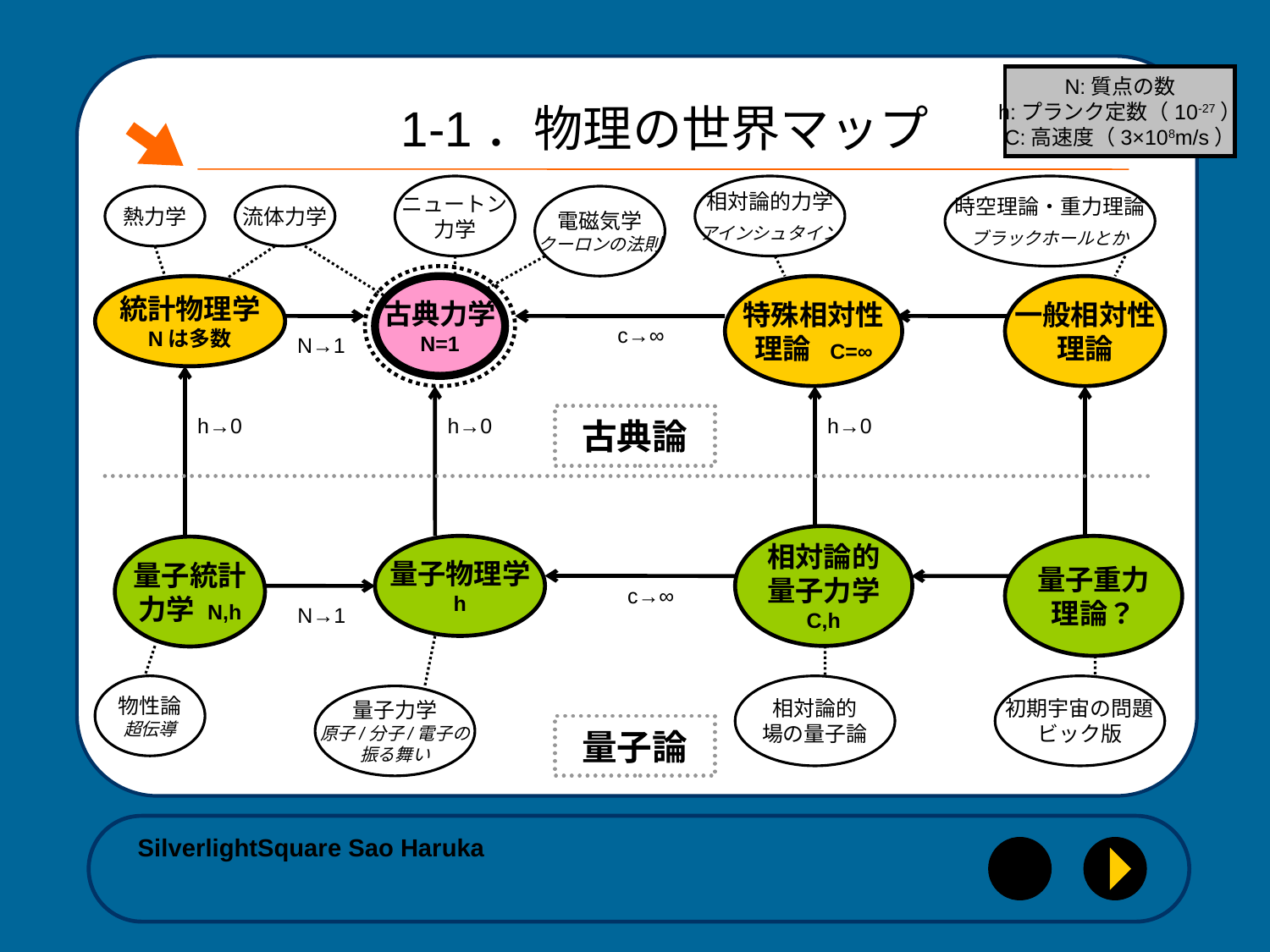

N:質点の数
h:プランク定数（10-27）
C:高速度（3×108m/s）
# 1-1．物理の世界マップ
ニュートン
力学
相対論的力学
アインシュタイン
時空理論・重力理論
ブラックホールとか
熱力学
流体力学
電磁気学
クーロンの法則

統計物理学
Nは多数
古典力学
N=1
特殊相対性
理論  C=∞
一般相対性
理論

c→∞

N→1

h→0
h→0
古典論
h→0

相対論的
量子力学
C,h
量子物理学
h
量子重力
理論？
量子統計
力学 N,h

c→∞

N→1

物性論
超伝導
相対論的
場の量子論
初期宇宙の問題
ビック版
量子力学
原子/分子/電子の
振る舞い
量子論
SilverlightSquare Sao Haruka